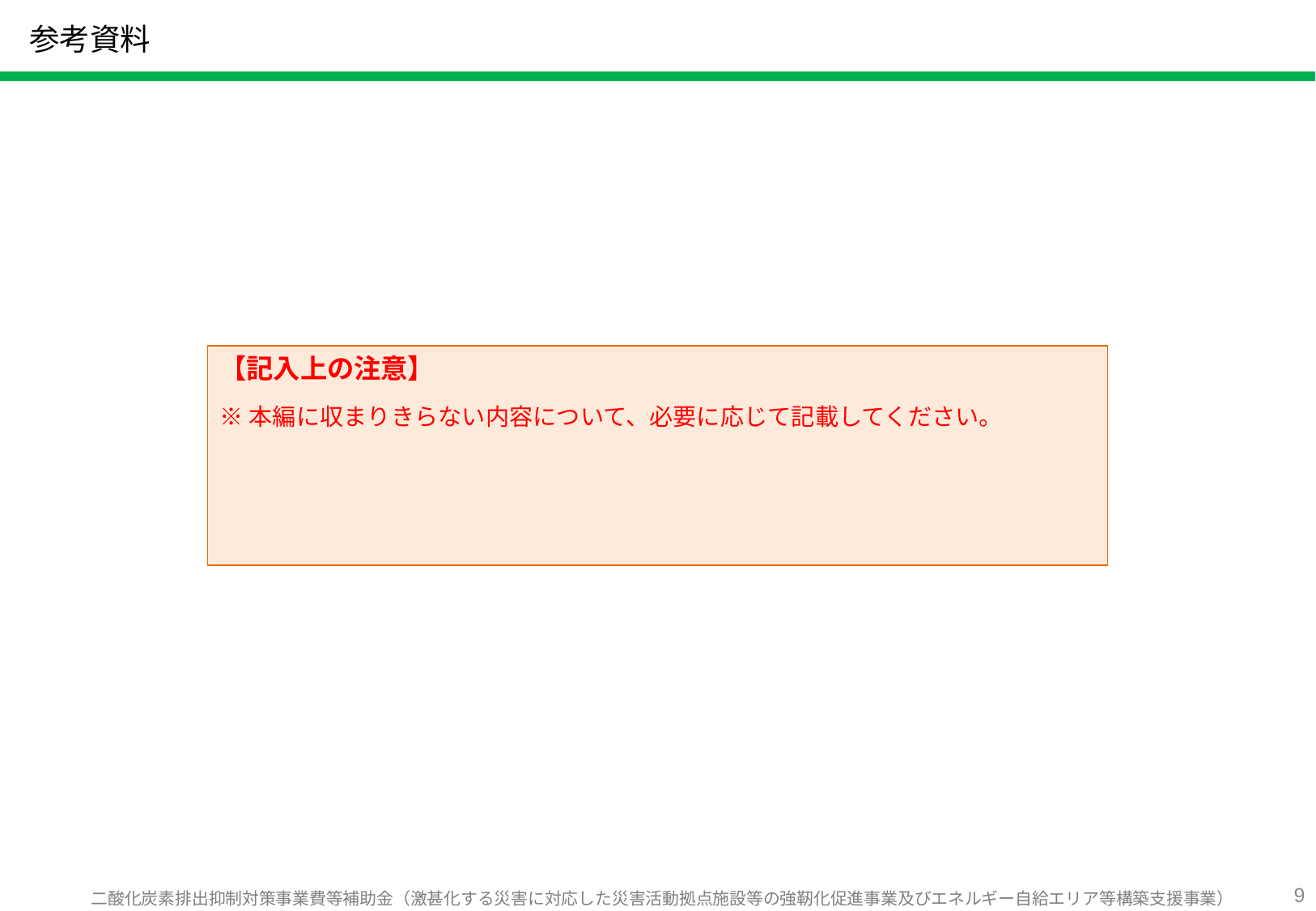

# 参考資料
【記入上の注意】

※本編に収まりきらない内容について、必要に応じて記載してください。
9